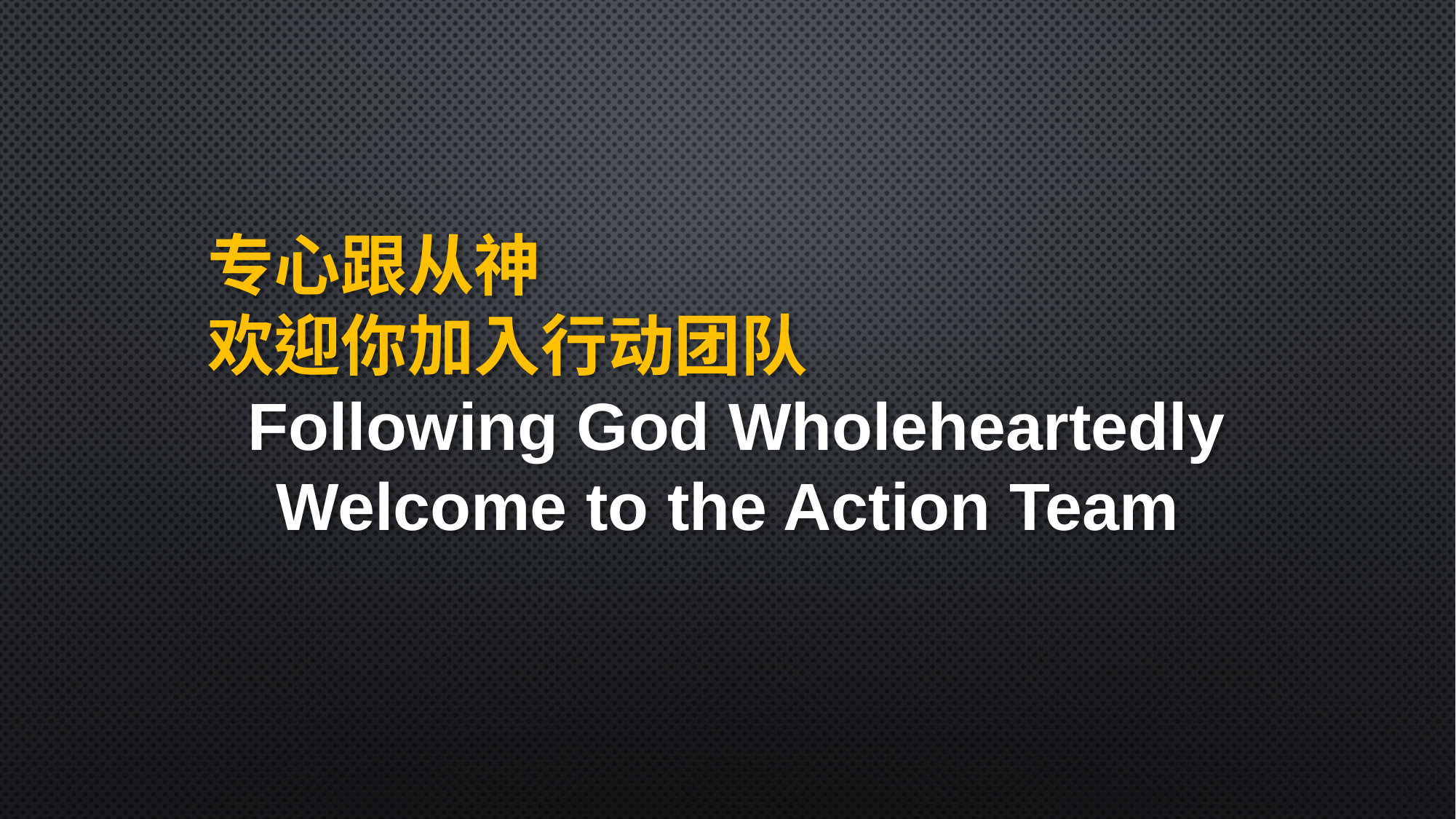

专心跟从神
欢迎你加入行动团队
 Following God Wholeheartedly
Welcome to the Action Team